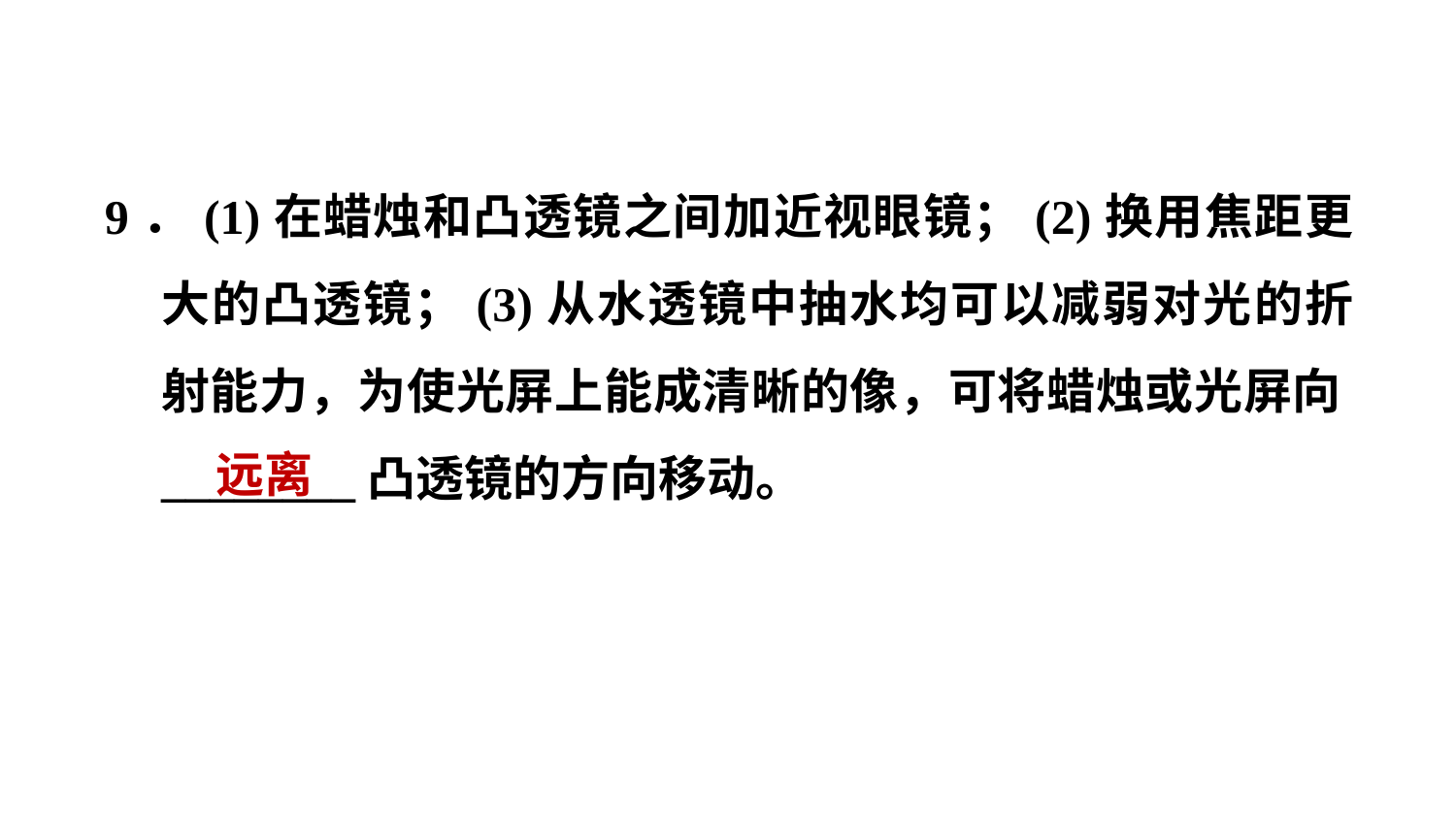

9．(1)在蜡烛和凸透镜之间加近视眼镜；(2)换用焦距更大的凸透镜；(3)从水透镜中抽水均可以减弱对光的折射能力，为使光屏上能成清晰的像，可将蜡烛或光屏向________凸透镜的方向移动。
远离